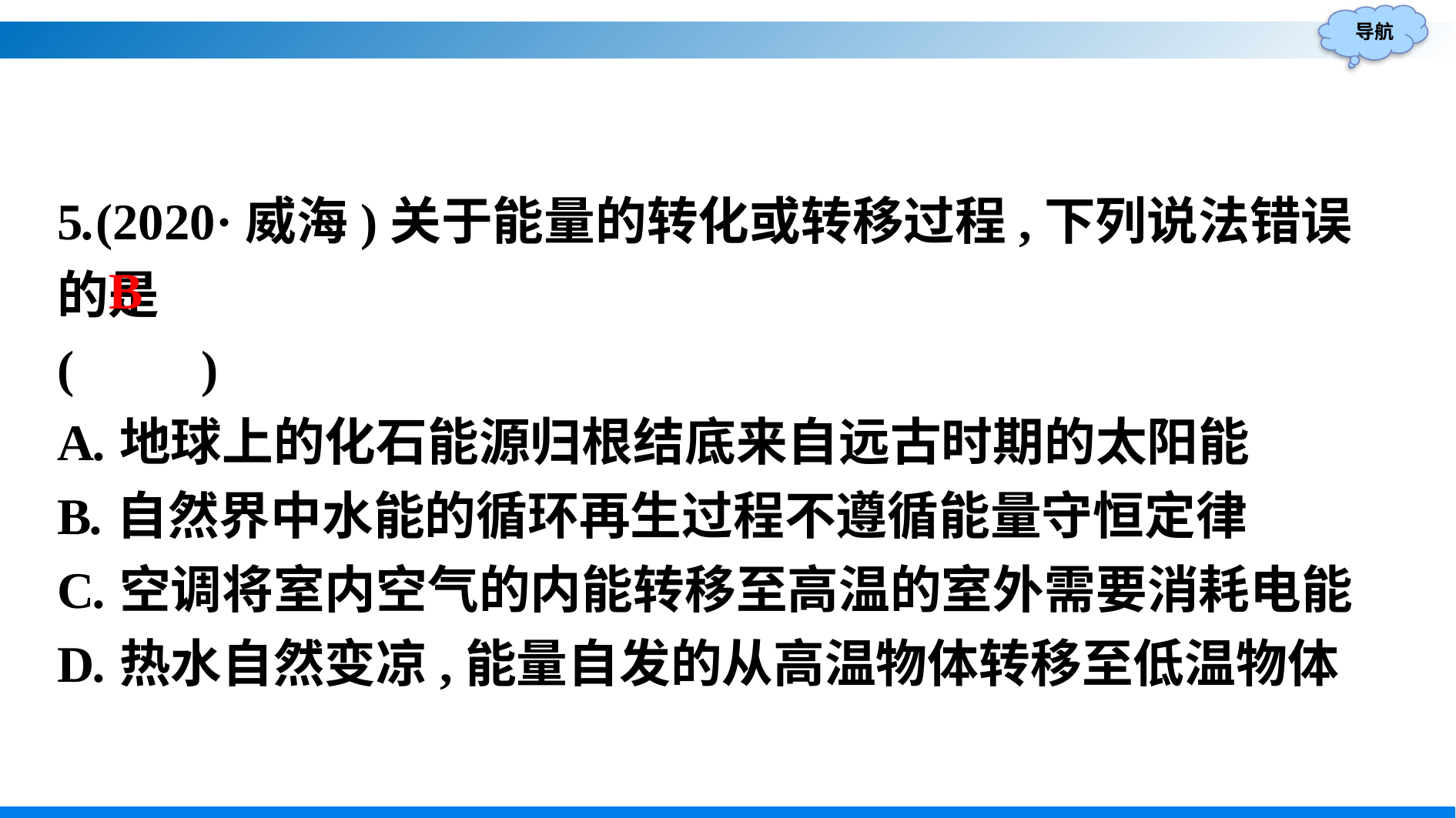

5.(2020·威海)关于能量的转化或转移过程,下列说法错误的是
(　　)
A.地球上的化石能源归根结底来自远古时期的太阳能
B.自然界中水能的循环再生过程不遵循能量守恒定律
C.空调将室内空气的内能转移至高温的室外需要消耗电能
D.热水自然变凉,能量自发的从高温物体转移至低温物体
B